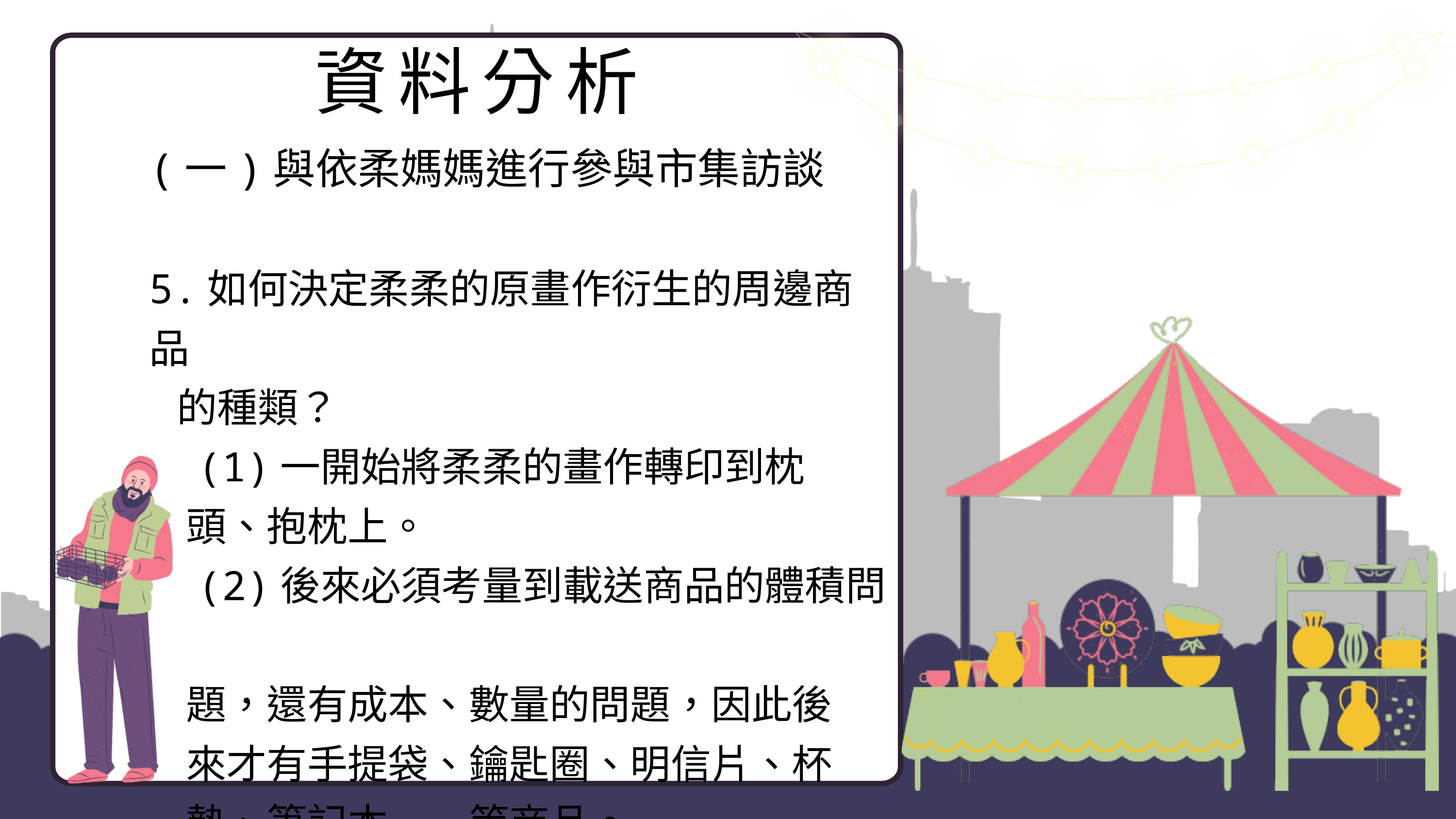

資料分析
(一)與依柔媽媽進行參與市集訪談

5.如何決定柔柔的原畫作衍生的周邊商品
  的種類？
  (1)一開始將柔柔的畫作轉印到枕
   頭、抱枕上。
  (2)後來必須考量到載送商品的體積問
   題，還有成本、數量的問題，因此後
   來才有手提袋、鑰匙圈、明信片、杯
   墊、筆記本……等商品。